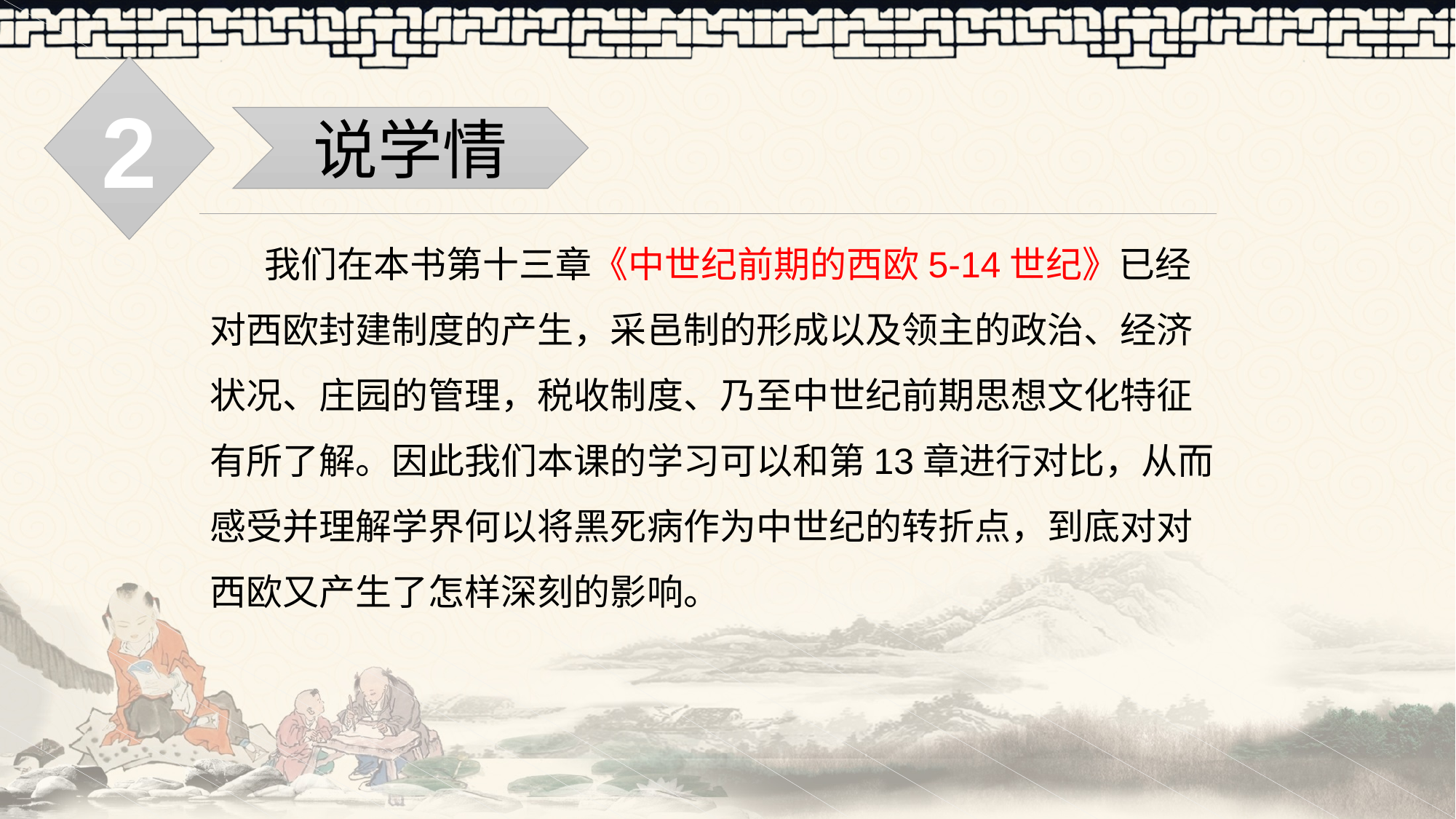

2
说学情
我们在本书第十三章《中世纪前期的西欧5-14世纪》已经对西欧封建制度的产生，采邑制的形成以及领主的政治、经济状况、庄园的管理，税收制度、乃至中世纪前期思想文化特征有所了解。因此我们本课的学习可以和第13章进行对比，从而感受并理解学界何以将黑死病作为中世纪的转折点，到底对对西欧又产生了怎样深刻的影响。